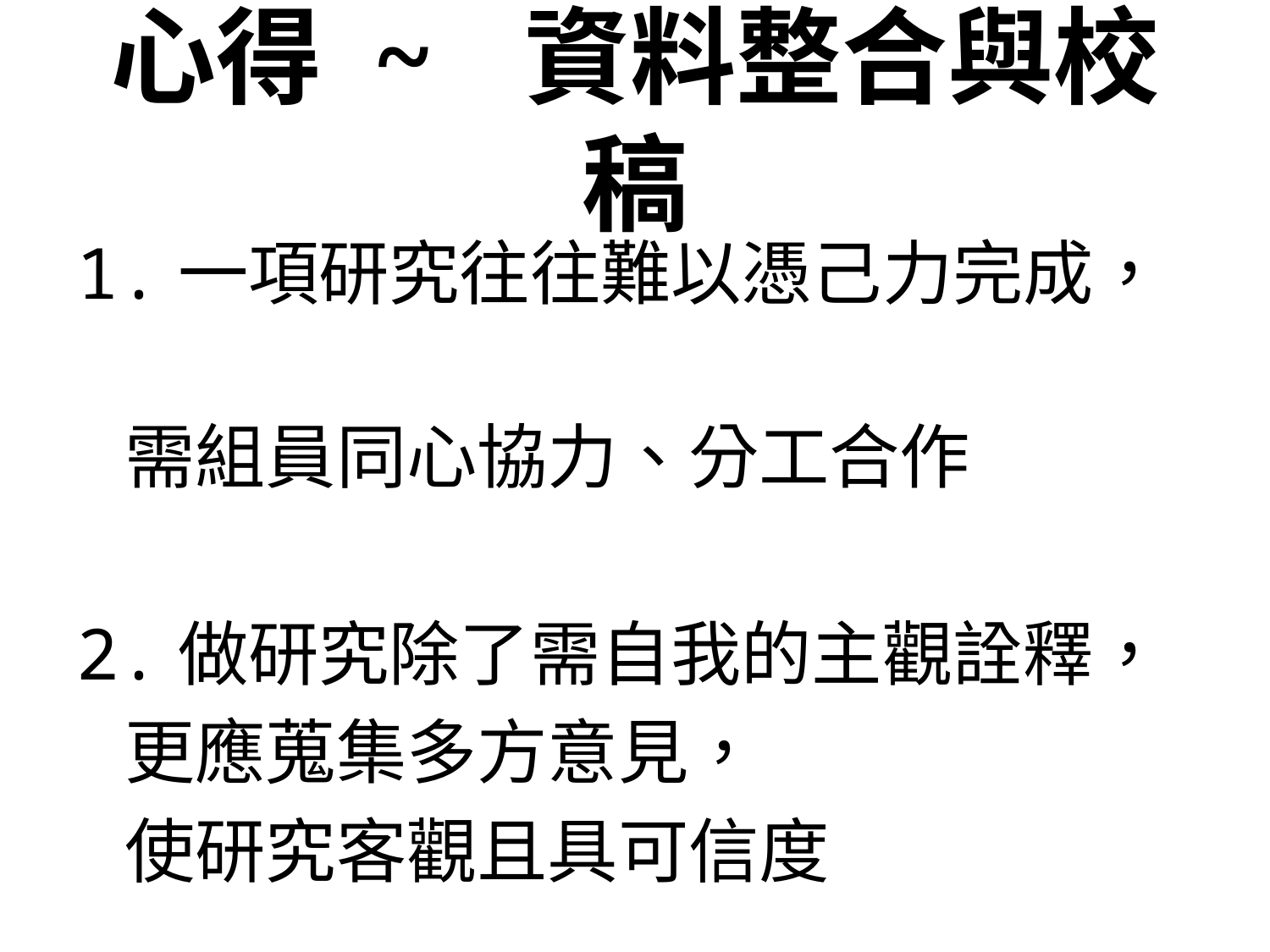

# 心得 ~ 資料整合與校稿
1.一項研究往往難以憑己力完成，
  需組員同心協力、分工合作

2.做研究除了需自我的主觀詮釋，
  更應蒐集多方意見，
  使研究客觀且具可信度